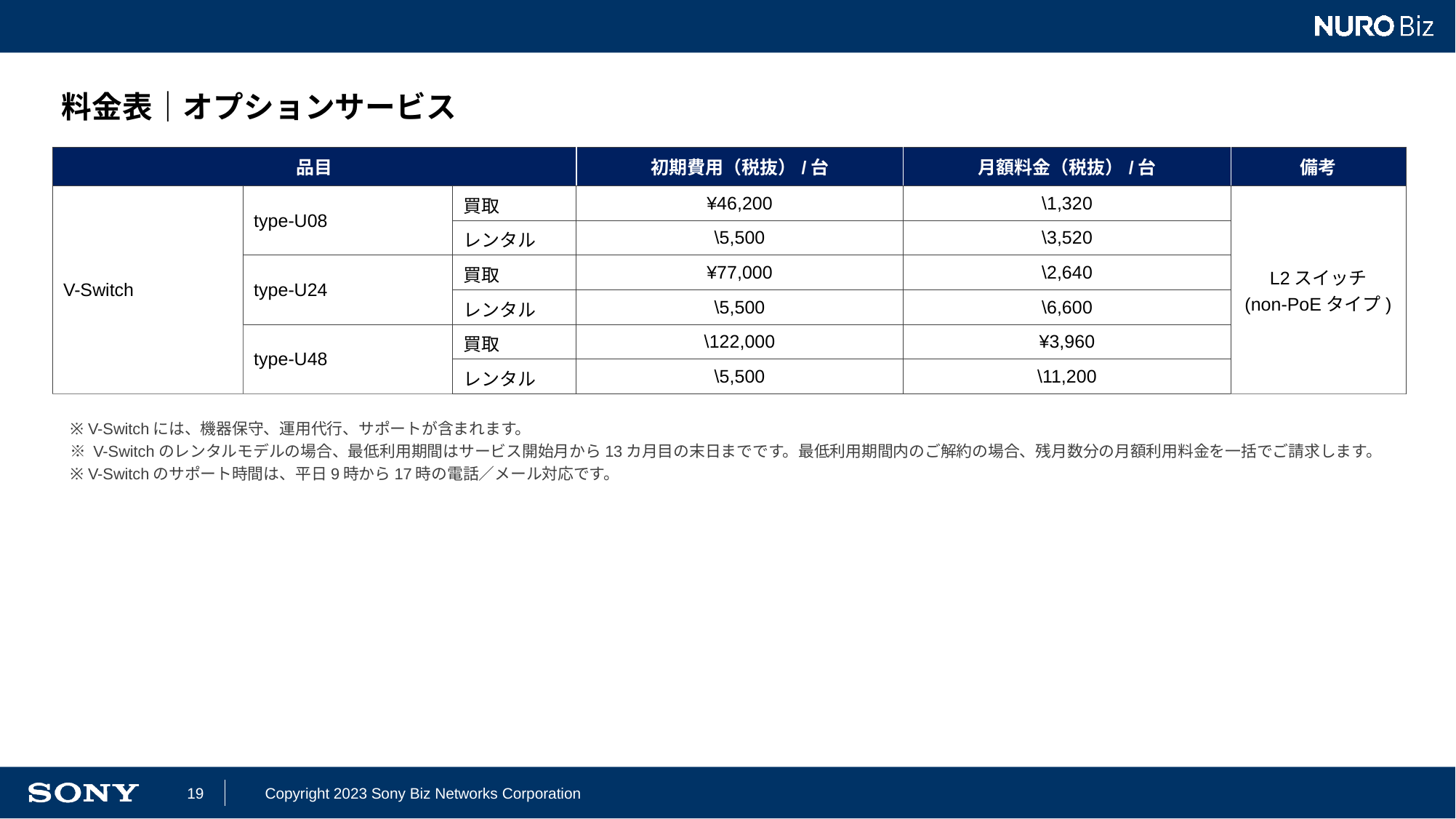

料金表｜オプションサービス
| 品目 |  |  | 初期費用（税抜）/台 | 月額料金（税抜）/台 | 備考 |
| --- | --- | --- | --- | --- | --- |
| V-Switch | type-U08 | 買取 | ¥46,200 | \1,320 | L2スイッチ (non-PoEタイプ) |
|  |  | レンタル | \5,500 | \3,520 |  |
|  | type-U24 | 買取 | ¥77,000 | \2,640 |  |
|  |  | レンタル | \5,500 | \6,600 |  |
|  | type-U48 | 買取 | \122,000 | ¥3,960 |  |
|  |  | レンタル | \5,500 | \11,200 |  |
※ V-Switchには、機器保守、運用代行、サポートが含まれます。
※ V-Switchのレンタルモデルの場合、最低利用期間はサービス開始月から13カ月目の末日までです。最低利用期間内のご解約の場合、残月数分の月額利用料金を一括でご請求します。
※ V-Switchのサポート時間は、平日9時から17時の電話／メール対応です。